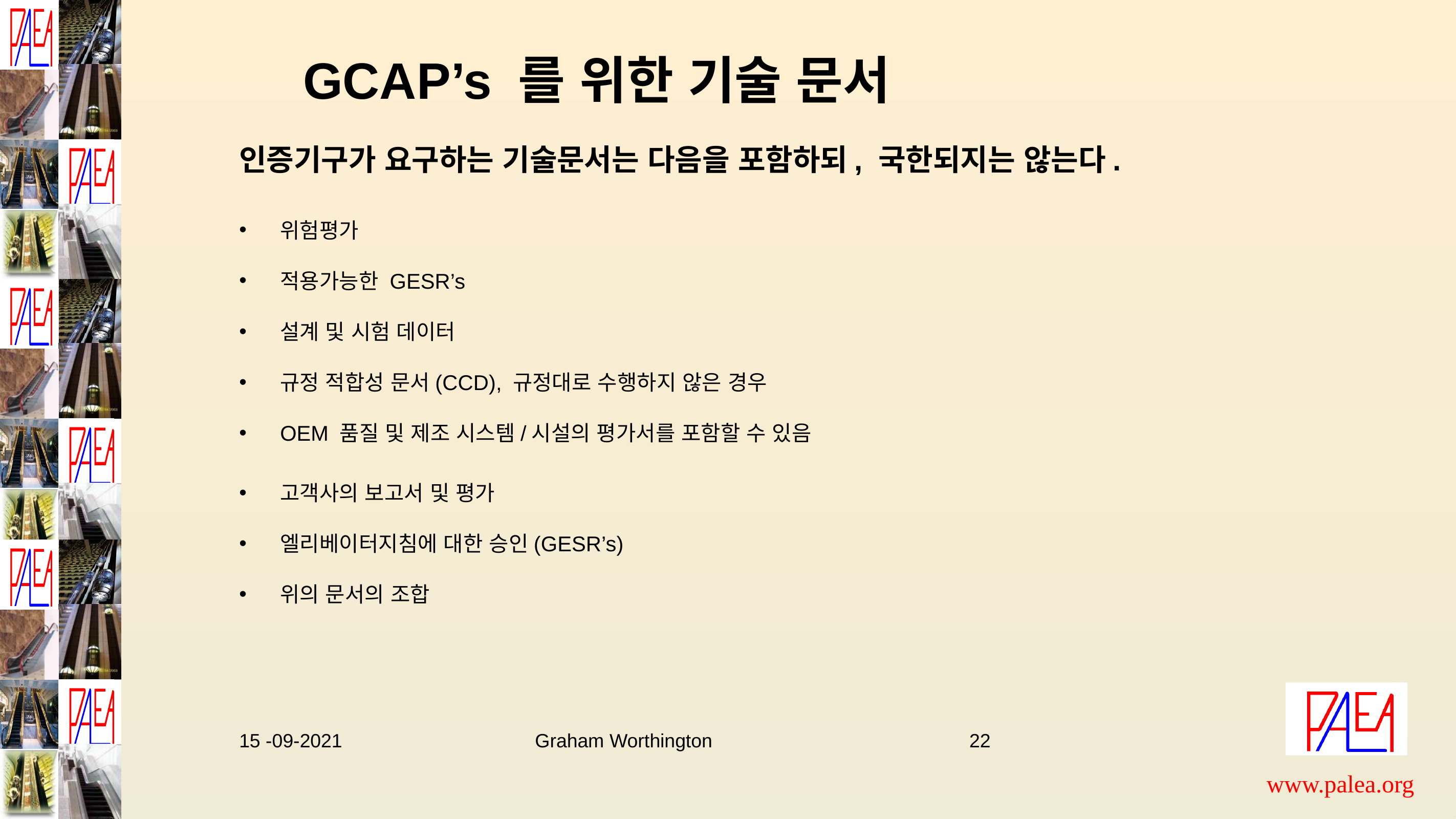

# GCAP’s 를 위한 기술 문서

인증기구가 요구하는 기술문서는 다음을 포함하되, 국한되지는 않는다.

위험평가

적용가능한 GESR’s

설계 및 시험 데이터

규정 적합성 문서(CCD), 규정대로 수행하지 않은 경우

OEM 품질 및 제조 시스템/시설의 평가서를 포함할 수 있음

고객사의 보고서 및 평가

엘리베이터지침에 대한 승인(GESR’s)

위의 문서의 조합

15 -09-2021                                    Graham Worthington                                                22